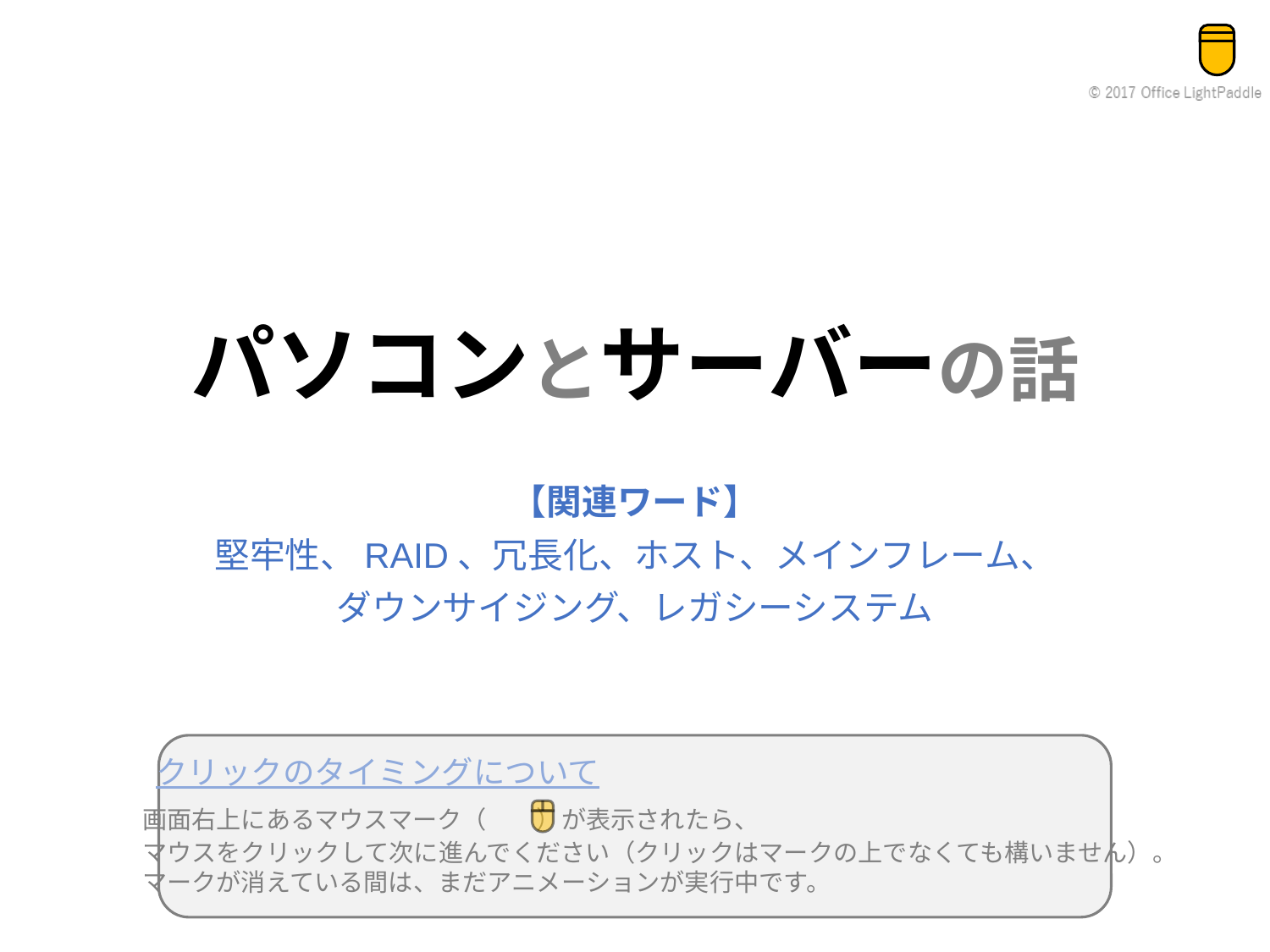

# パソコンとサーバーの話

【関連ワード】
堅牢性、RAID、冗長化、ホスト、メインフレーム、
ダウンサイジング、レガシーシステム

クリックのタイミングについて
画面右上にあるマウスマーク（　　）が表示されたら、
マウスをクリックして次に進んでください（クリックはマークの上でなくても構いません）。
マークが消えている間は、まだアニメーションが実行中です。